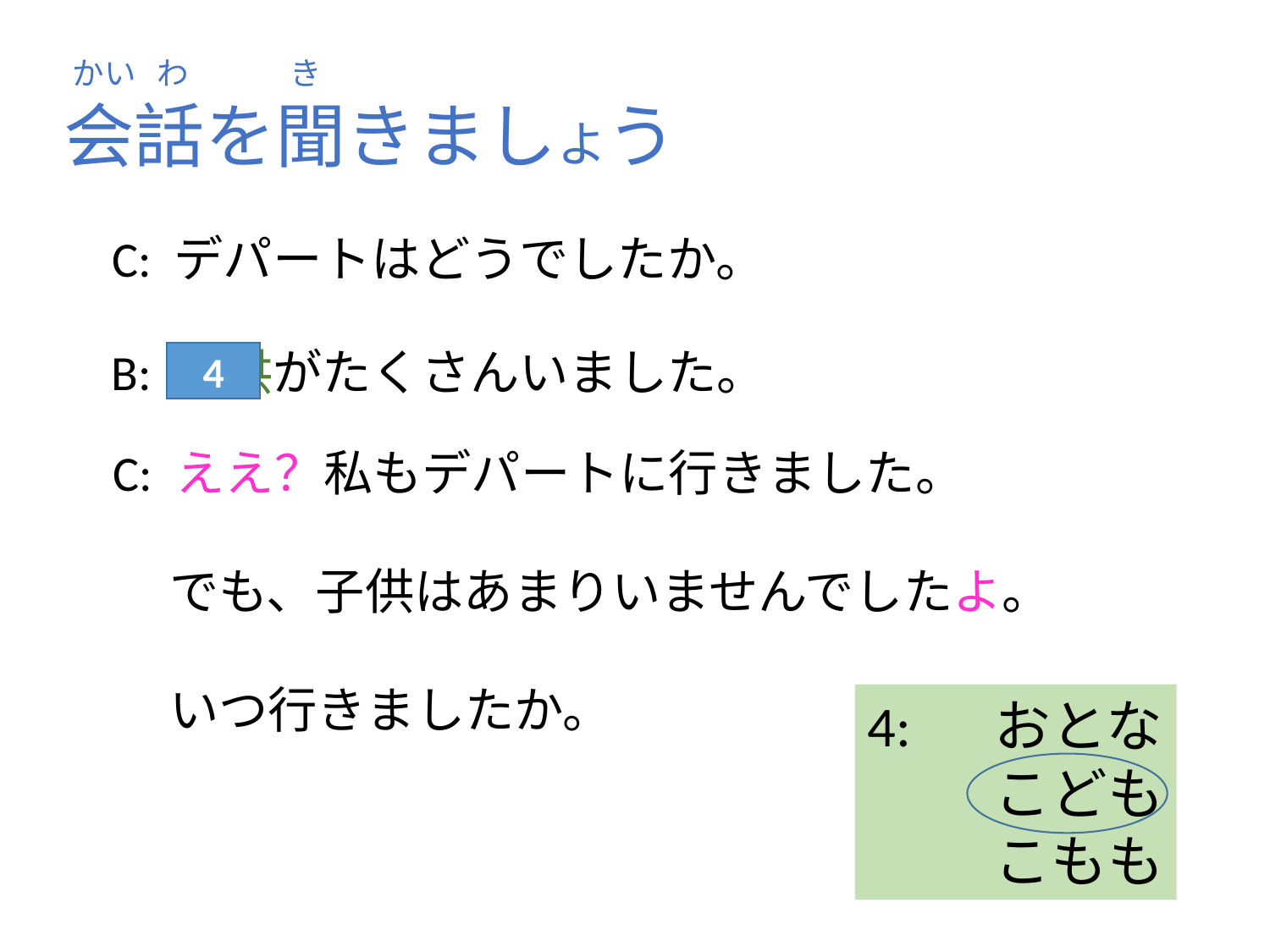

かい   わ              き
会話を聞きましよう
C: デパートはどうでしたか。
B: 子供がたくさんいました。
C: ええ？私もデパートに行きました。

    でも、子供はあまりいませんでしたよ。

    いつ行きましたか。
4
4: 	おとな
	こども
	こもも